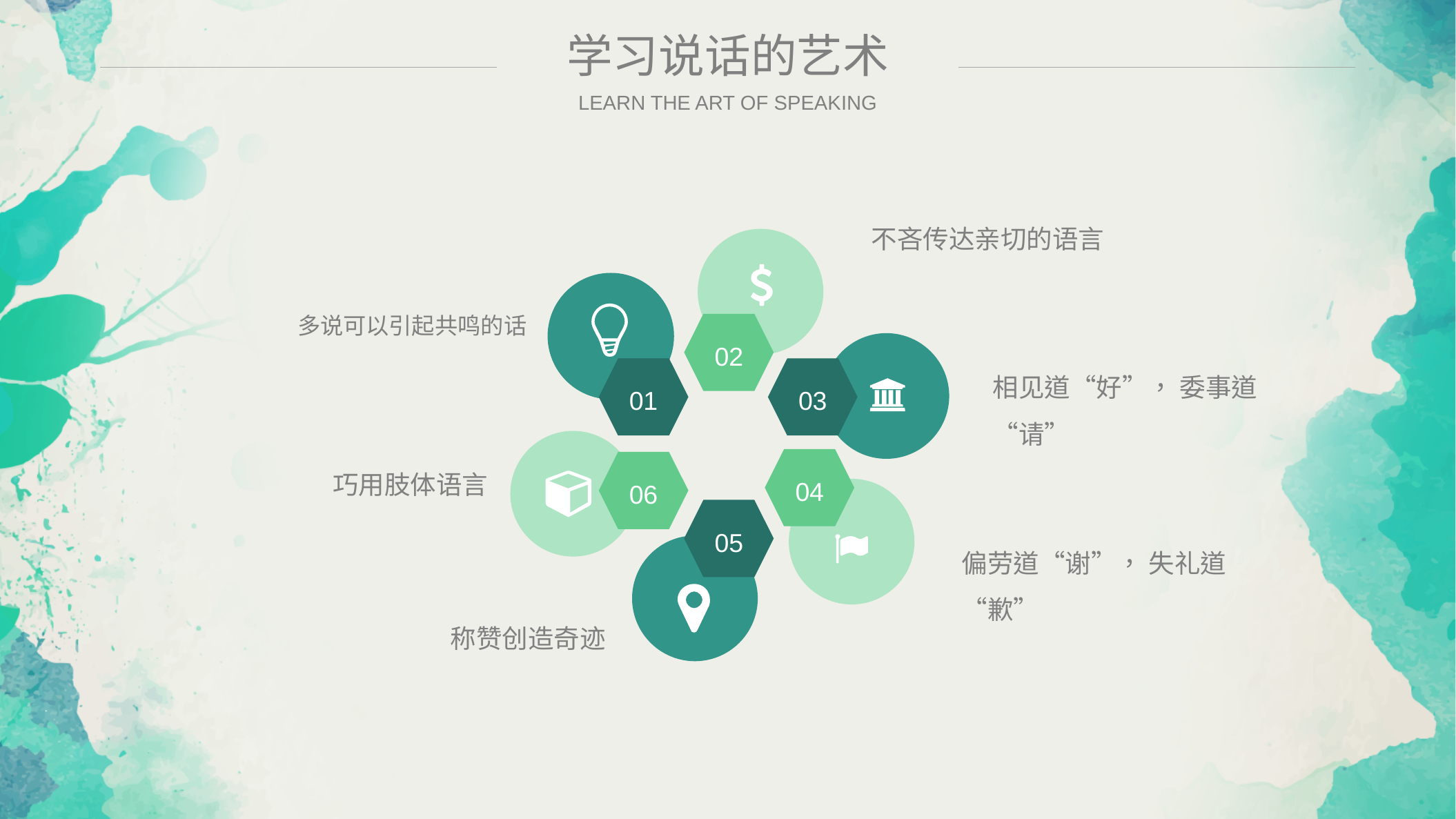

学习说话的艺术
LEARN THE ART OF SPEAKING
不吝传达亲切的语言

多说可以引起共鸣的话
02

相见道“好”， 委事道“请”
01
03

04
06
巧用肢体语言

05
偏劳道“谢”， 失礼道“歉”

称赞创造奇迹